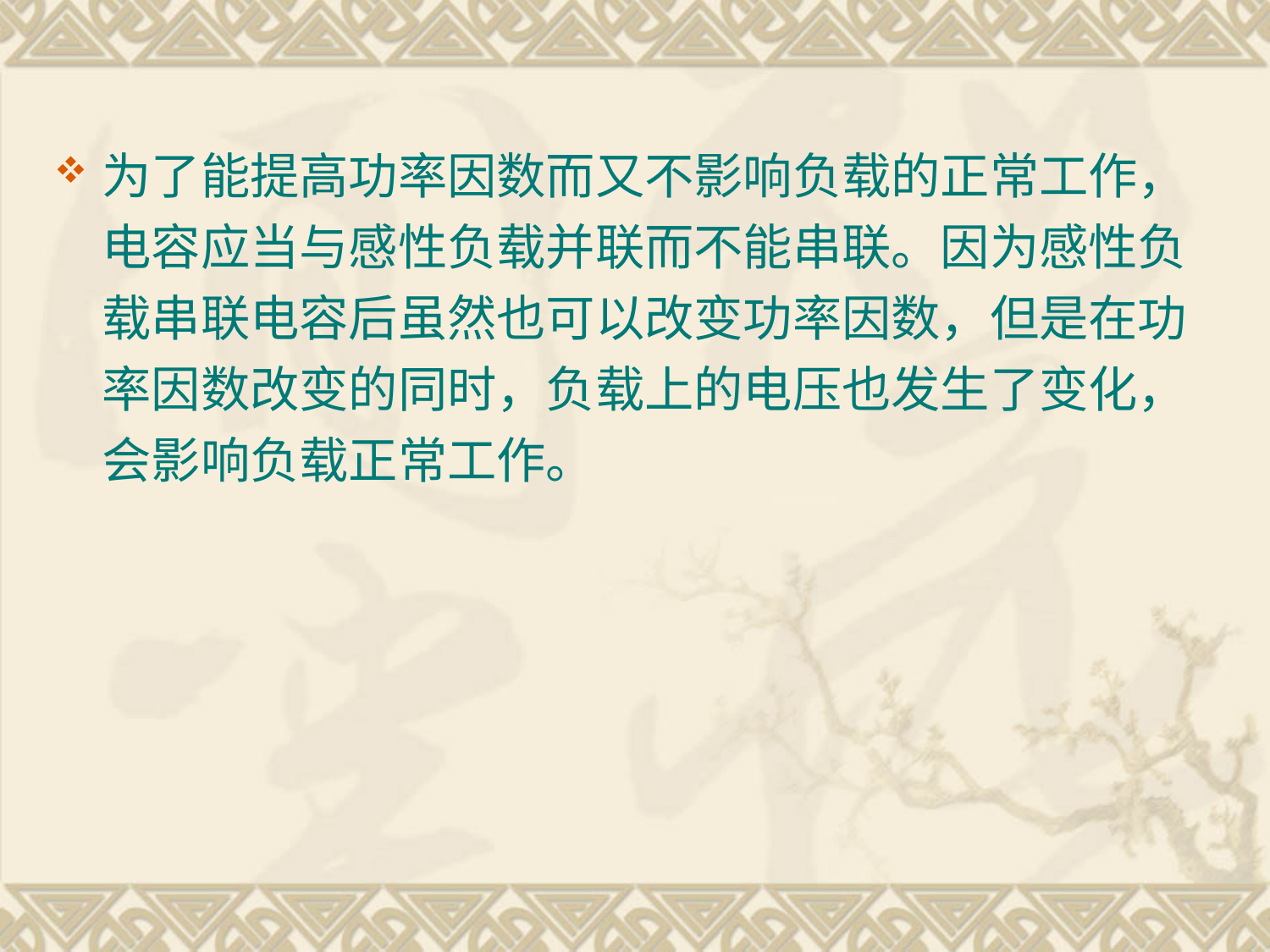

为了能提高功率因数而又不影响负载的正常工作，电容应当与感性负载并联而不能串联。因为感性负载串联电容后虽然也可以改变功率因数，但是在功率因数改变的同时，负载上的电压也发生了变化，会影响负载正常工作。